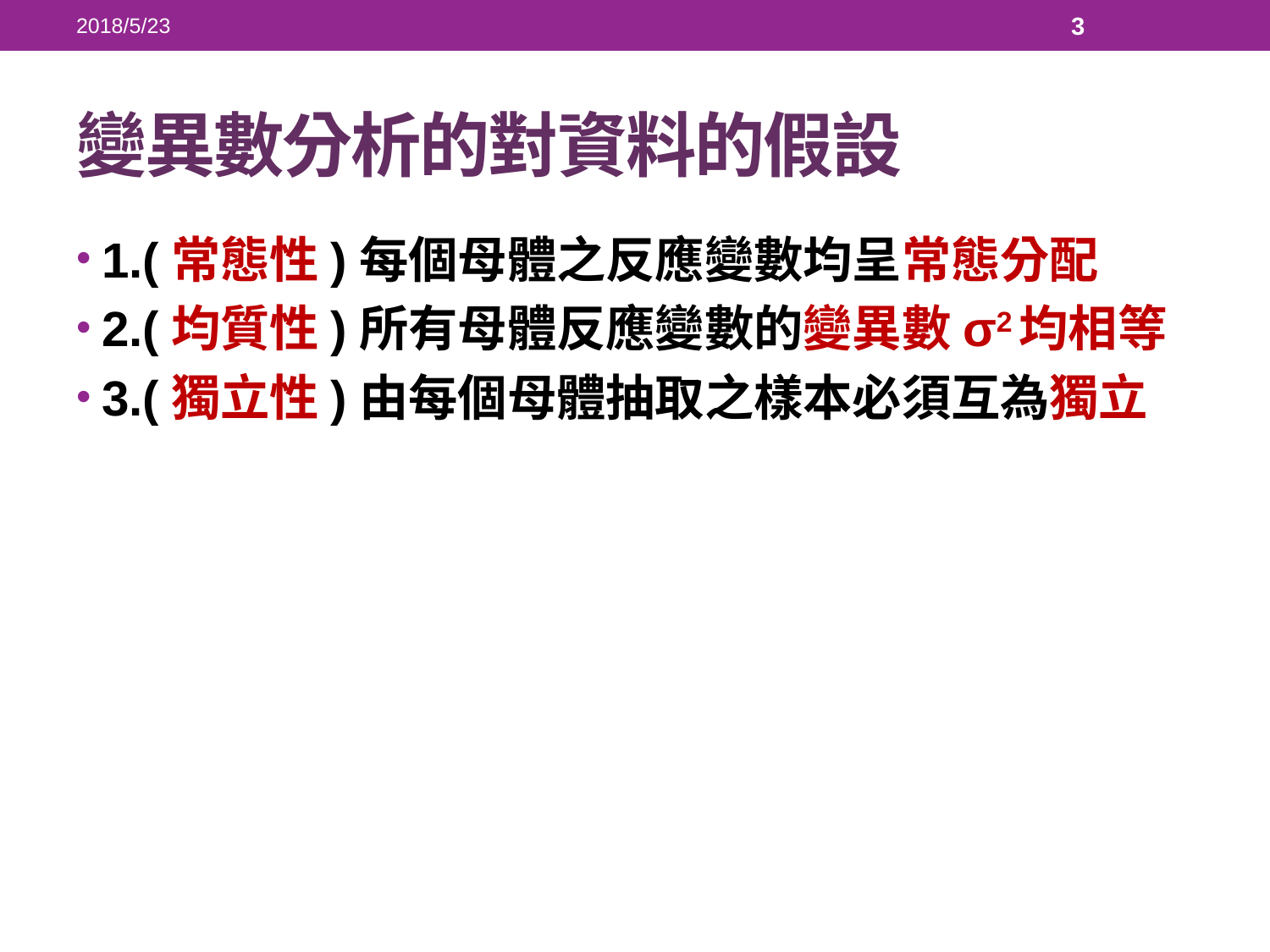

2018/5/23
3
# 變異數分析的對資料的假設
1.(常態性)每個母體之反應變數均呈常態分配
2.(均質性)所有母體反應變數的變異數σ2均相等
3.(獨立性)由每個母體抽取之樣本必須互為獨立